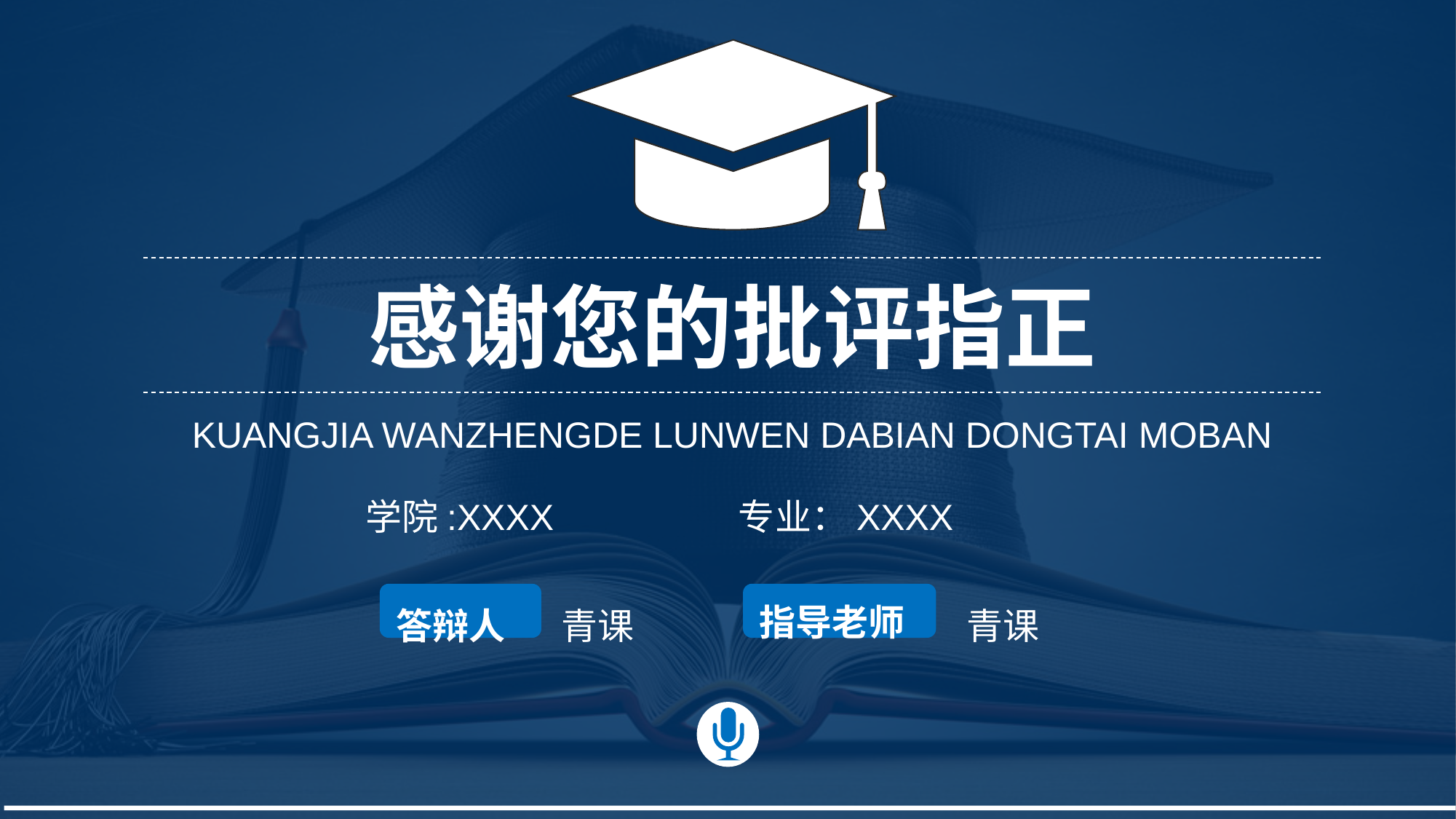

感谢您的批评指正
KUANGJIA WANZHENGDE LUNWEN DABIAN DONGTAI MOBAN
学院:XXXX
专业：XXXX
指导老师
青课
青课
答辩人